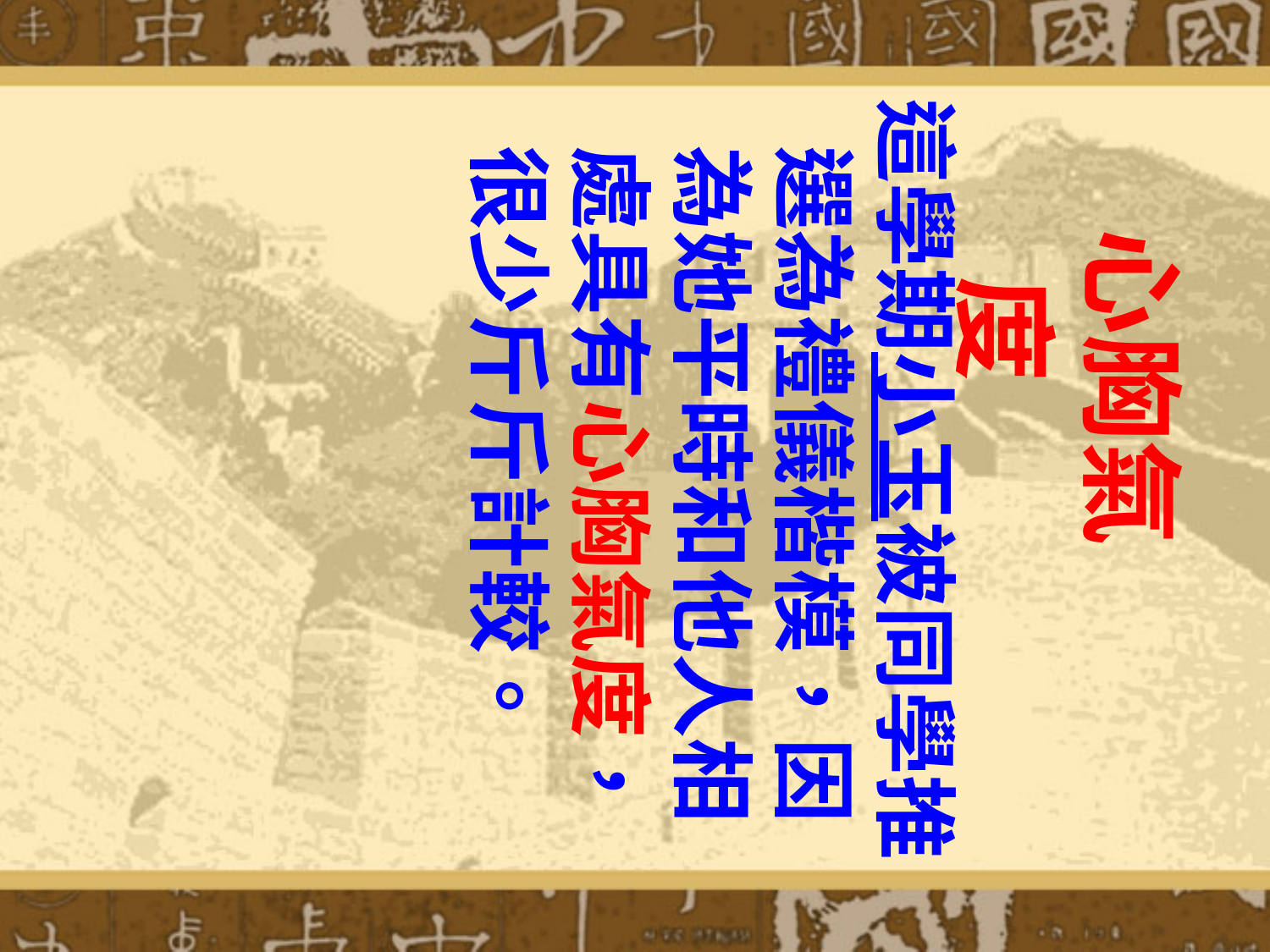

這學期小玉被同學推選為禮儀楷模，因為她平時和他人相處具有心胸氣度，很少斤斤計較。
心胸氣度